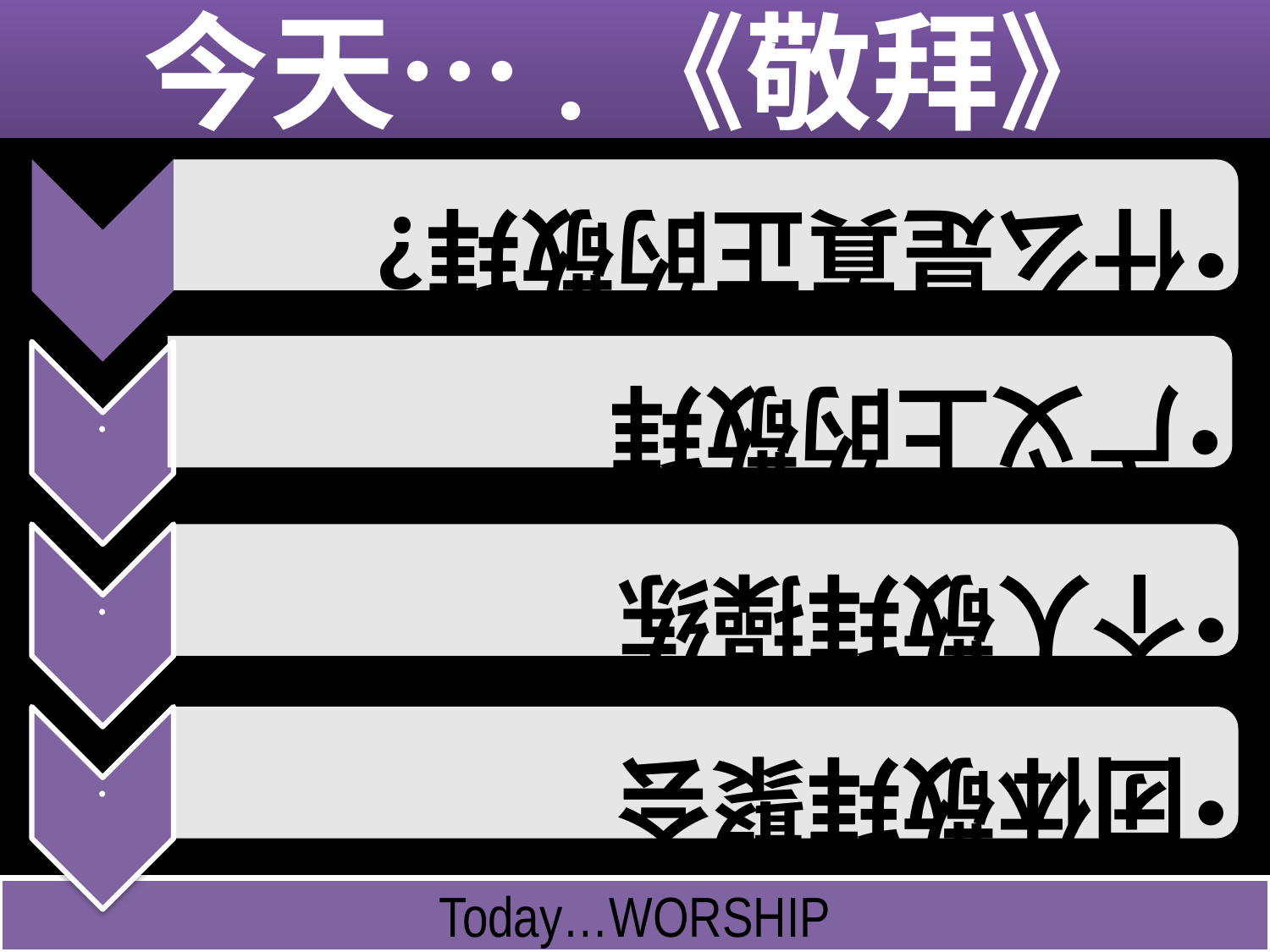

# 今天….《敬拜》

什么是真正的敬拜？
.
广义上的敬拜
.
个人敬拜操练
.
团体敬拜聚会
Today…WORSHIP